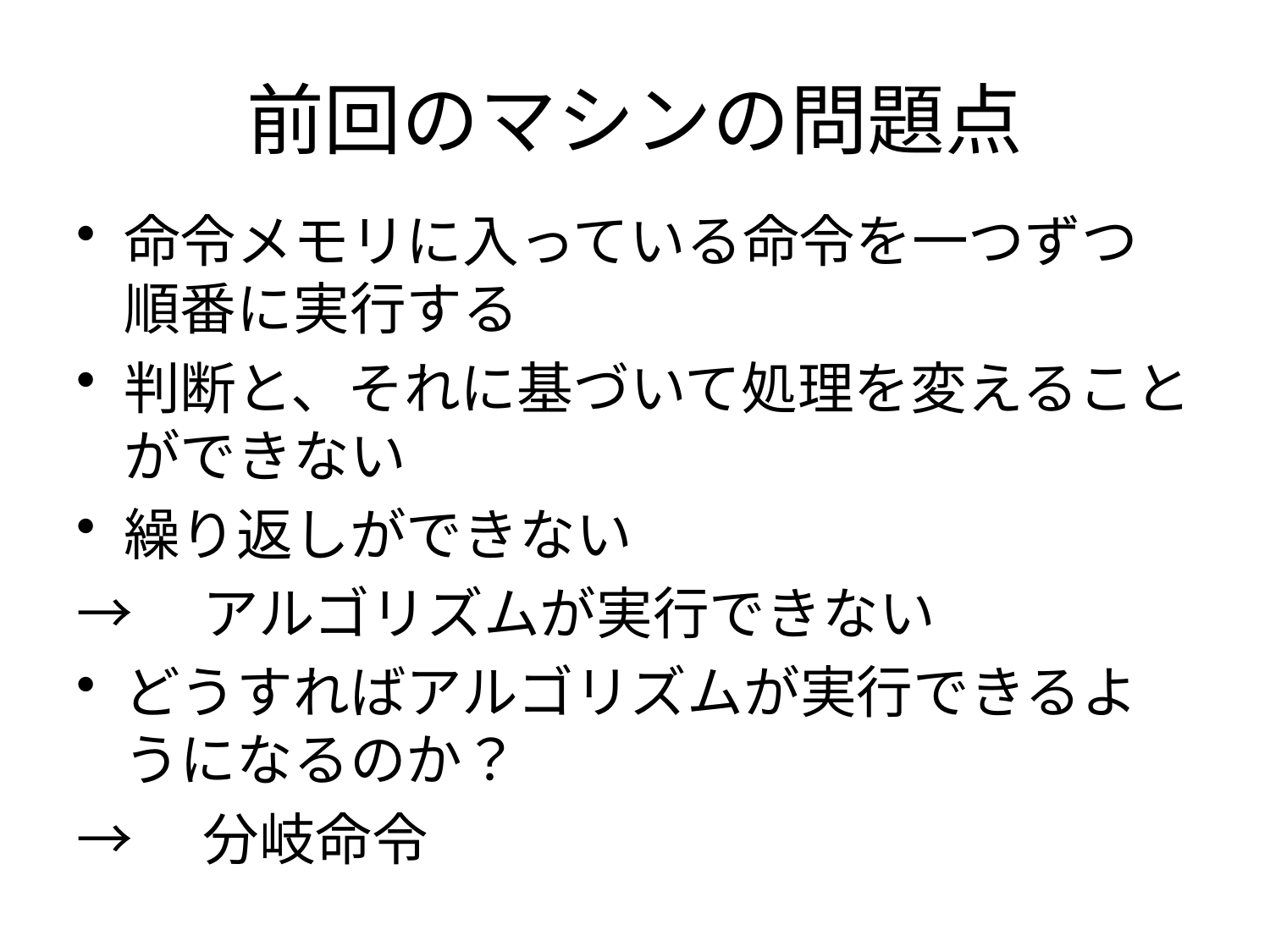

# 前回のマシンの問題点
命令メモリに入っている命令を一つずつ順番に実行する
判断と、それに基づいて処理を変えることができない
繰り返しができない
→　アルゴリズムが実行できない
どうすればアルゴリズムが実行できるようになるのか？
→　分岐命令